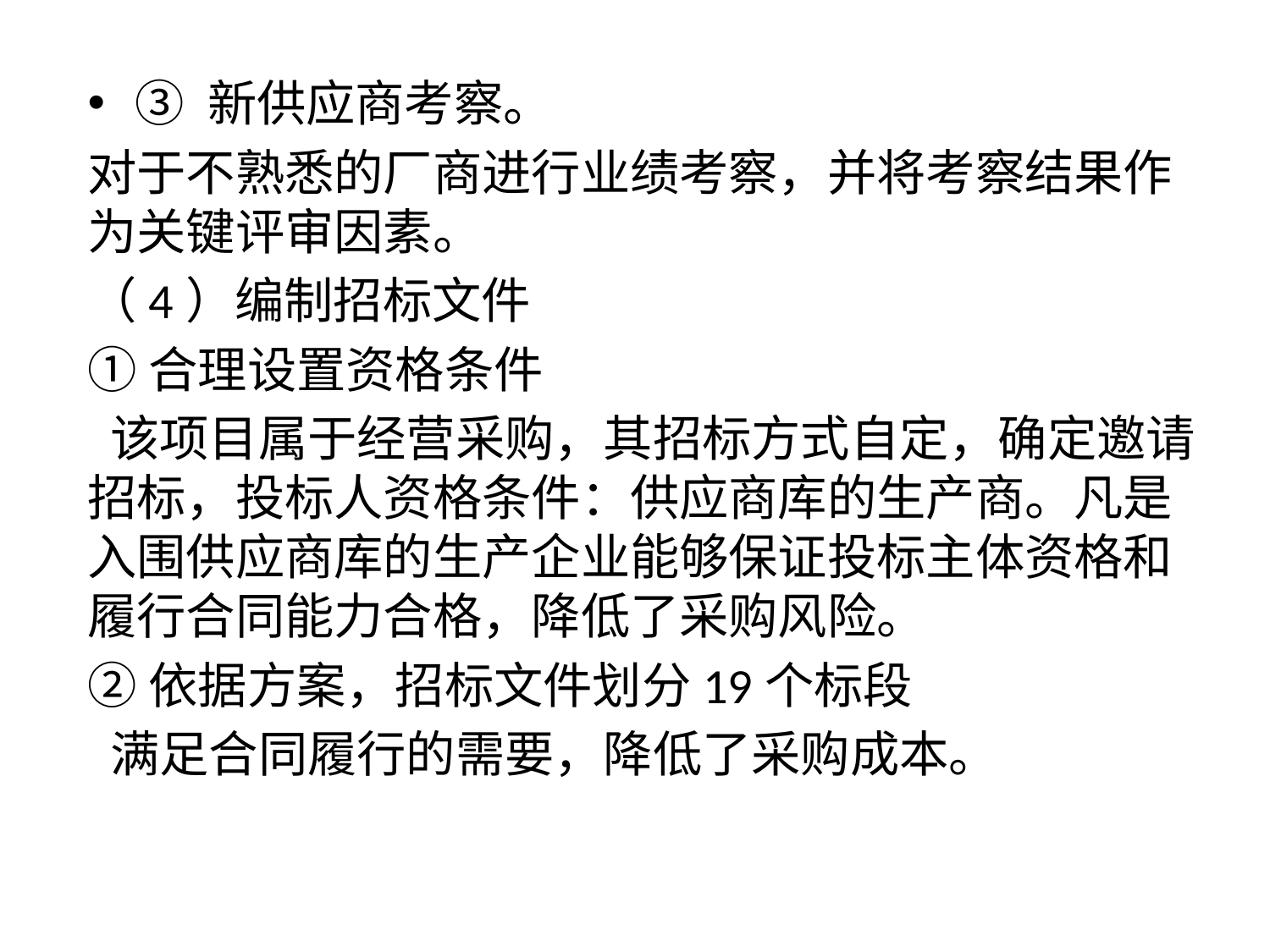

③ 新供应商考察。
对于不熟悉的厂商进行业绩考察，并将考察结果作为关键评审因素。
（4）编制招标文件
①合理设置资格条件
 该项目属于经营采购，其招标方式自定，确定邀请招标，投标人资格条件：供应商库的生产商。凡是入围供应商库的生产企业能够保证投标主体资格和履行合同能力合格，降低了采购风险。
②依据方案，招标文件划分19个标段
 满足合同履行的需要，降低了采购成本。